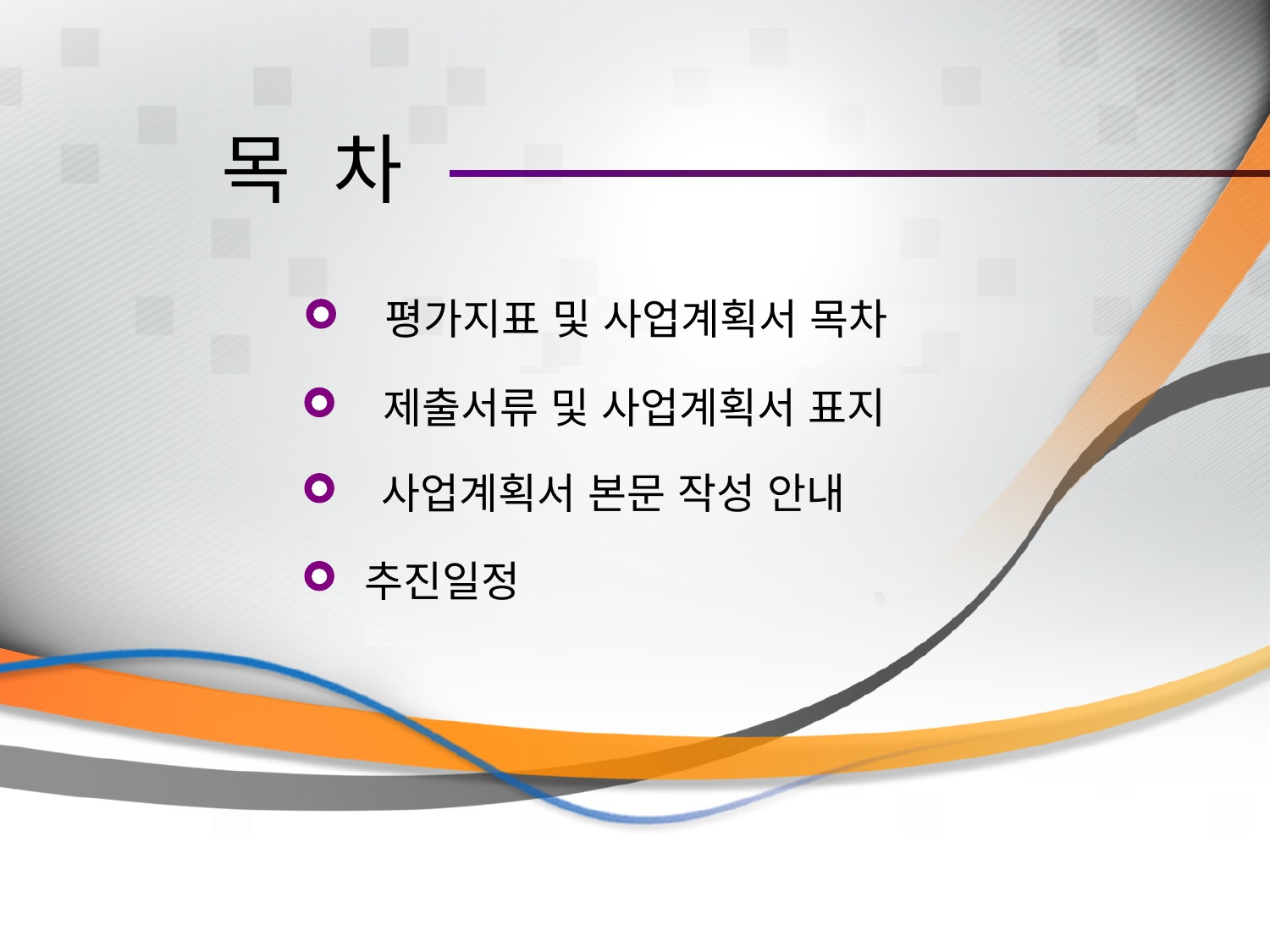

목  차

평가지표 및 사업계획서 목차

제출서류 및 사업계획서 표지

사업계획서 본문 작성 안내

추진일정